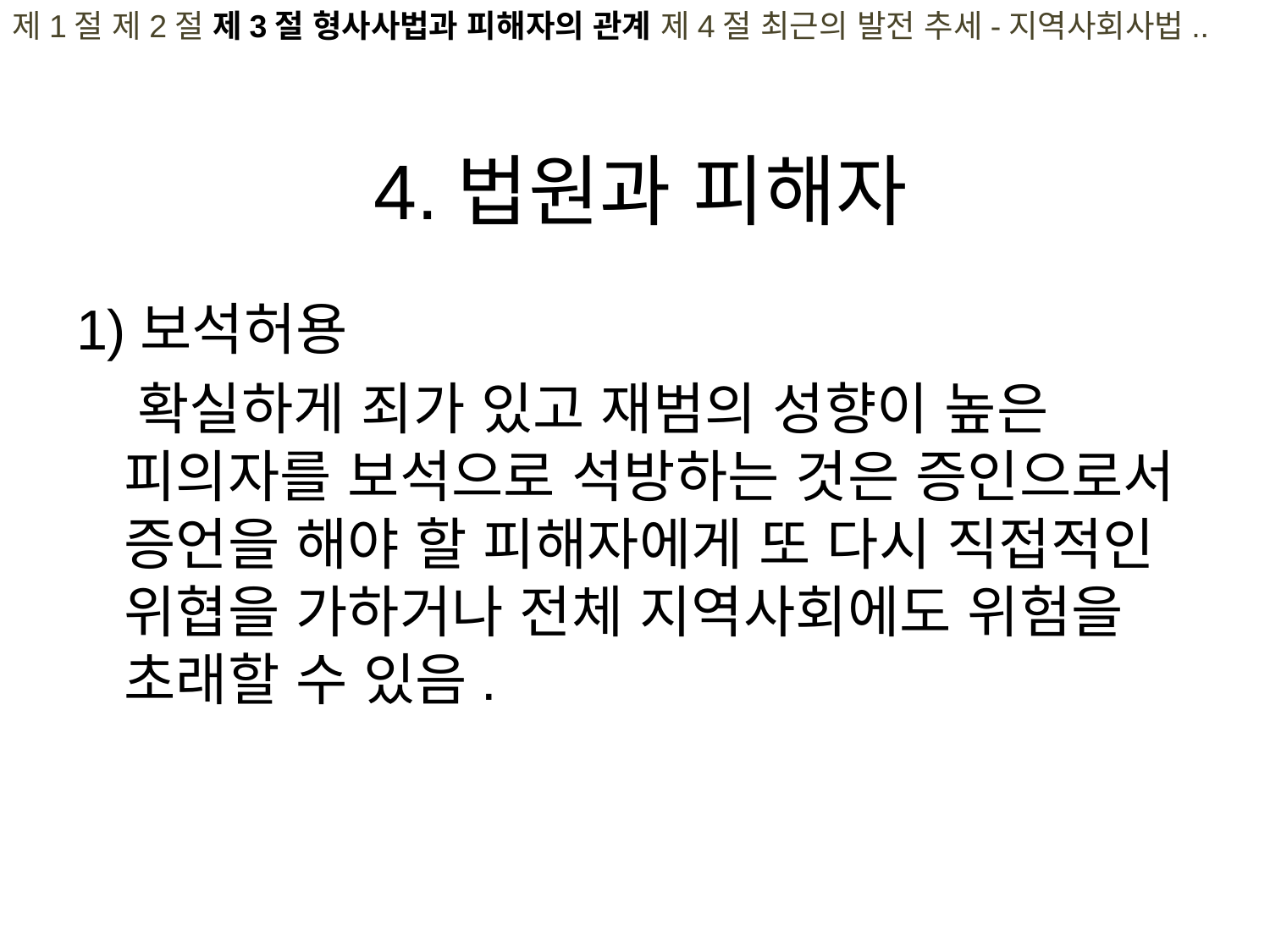

제1절 제2절 제3절 형사사법과 피해자의 관계 제4절 최근의 발전 추세-지역사회사법..
# 4.법원과 피해자
1)보석허용
   확실하게 죄가 있고 재범의 성향이 높은 피의자를 보석으로 석방하는 것은 증인으로서 증언을 해야 할 피해자에게 또 다시 직접적인 위협을 가하거나 전체 지역사회에도 위험을 초래할 수 있음.